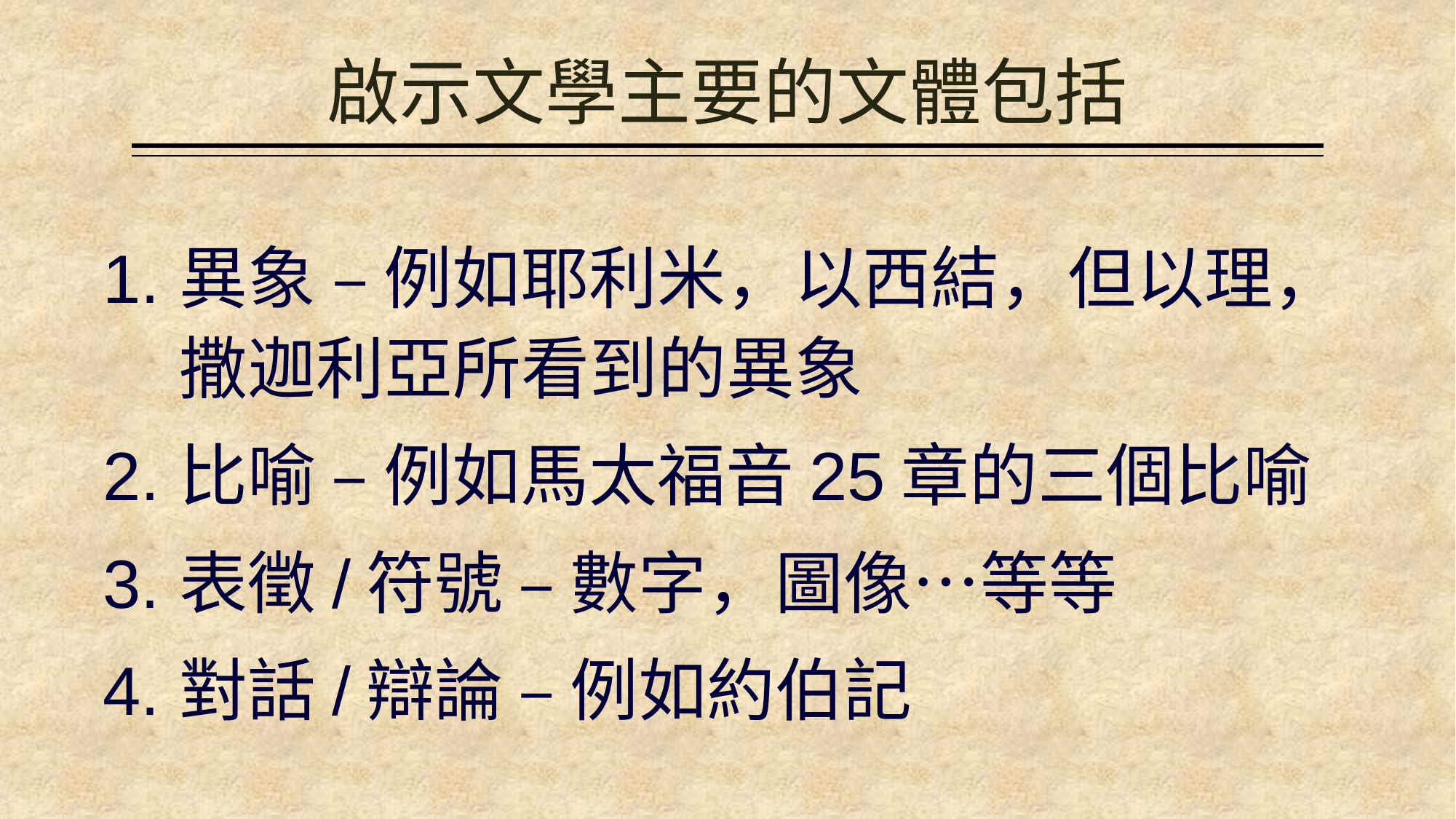

# 啟示文學主要的文體包括
異象 – 例如耶利米，以西結，但以理，撒迦利亞所看到的異象
比喻 – 例如馬太福音25章的三個比喻
表徵/符號 – 數字，圖像…等等
對話/辯論 – 例如約伯記